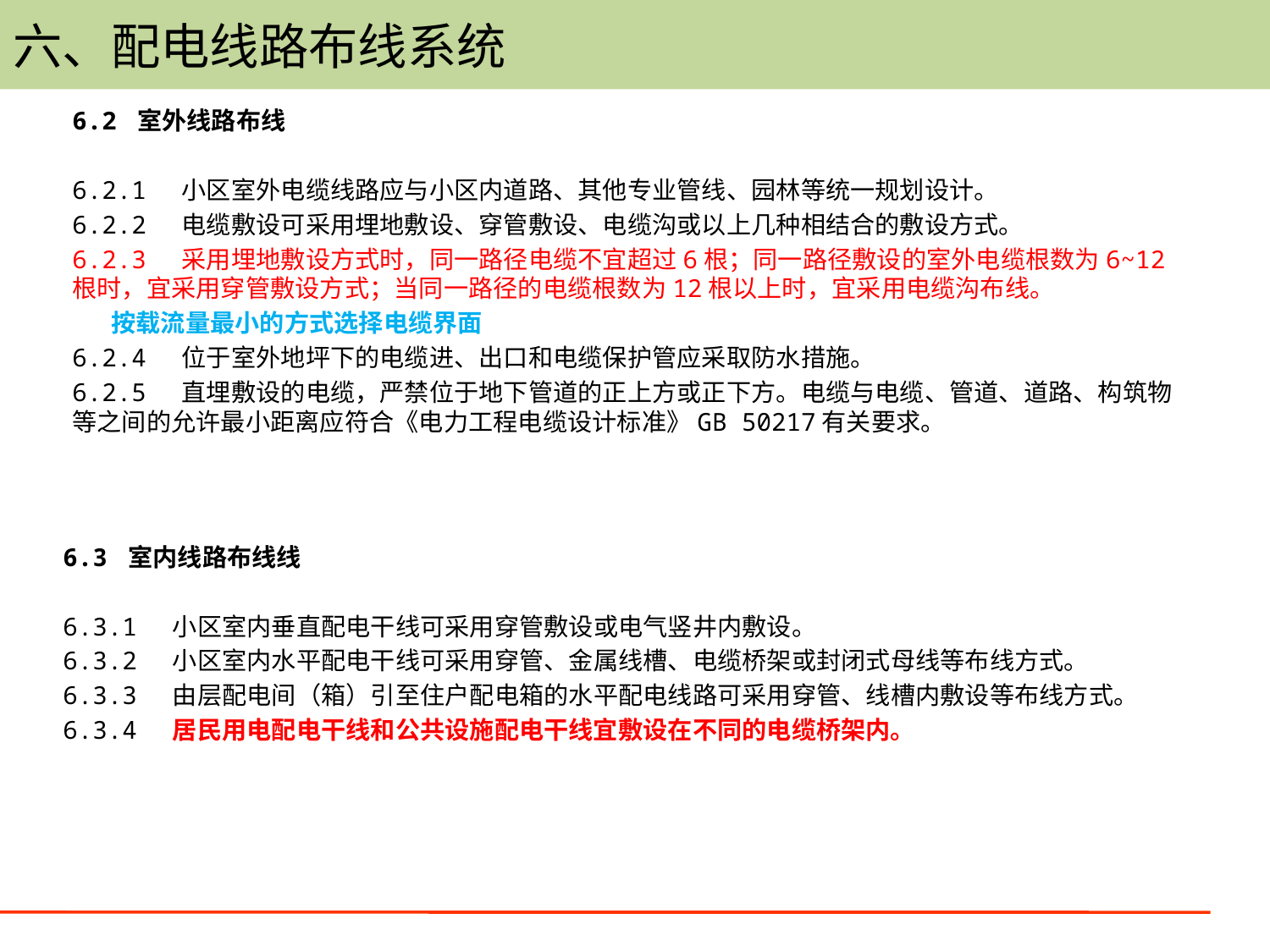

# 六、配电线路布线系统
6.2 室外线路布线

6.2.1  小区室外电缆线路应与小区内道路、其他专业管线、园林等统一规划设计。
6.2.2  电缆敷设可采用埋地敷设、穿管敷设、电缆沟或以上几种相结合的敷设方式。
6.2.3  采用埋地敷设方式时，同一路径电缆不宜超过6根；同一路径敷设的室外电缆根数为6~12根时，宜采用穿管敷设方式；当同一路径的电缆根数为12根以上时，宜采用电缆沟布线。
      按载流量最小的方式选择电缆界面
6.2.4  位于室外地坪下的电缆进、出口和电缆保护管应采取防水措施。
6.2.5  直埋敷设的电缆，严禁位于地下管道的正上方或正下方。电缆与电缆、管道、道路、构筑物等之间的允许最小距离应符合《电力工程电缆设计标准》GB 50217有关要求。
6.3 室内线路布线线

6.3.1  小区室内垂直配电干线可采用穿管敷设或电气竖井内敷设。
6.3.2  小区室内水平配电干线可采用穿管、金属线槽、电缆桥架或封闭式母线等布线方式。
6.3.3  由层配电间（箱）引至住户配电箱的水平配电线路可采用穿管、线槽内敷设等布线方式。
6.3.4  居民用电配电干线和公共设施配电干线宜敷设在不同的电缆桥架内。